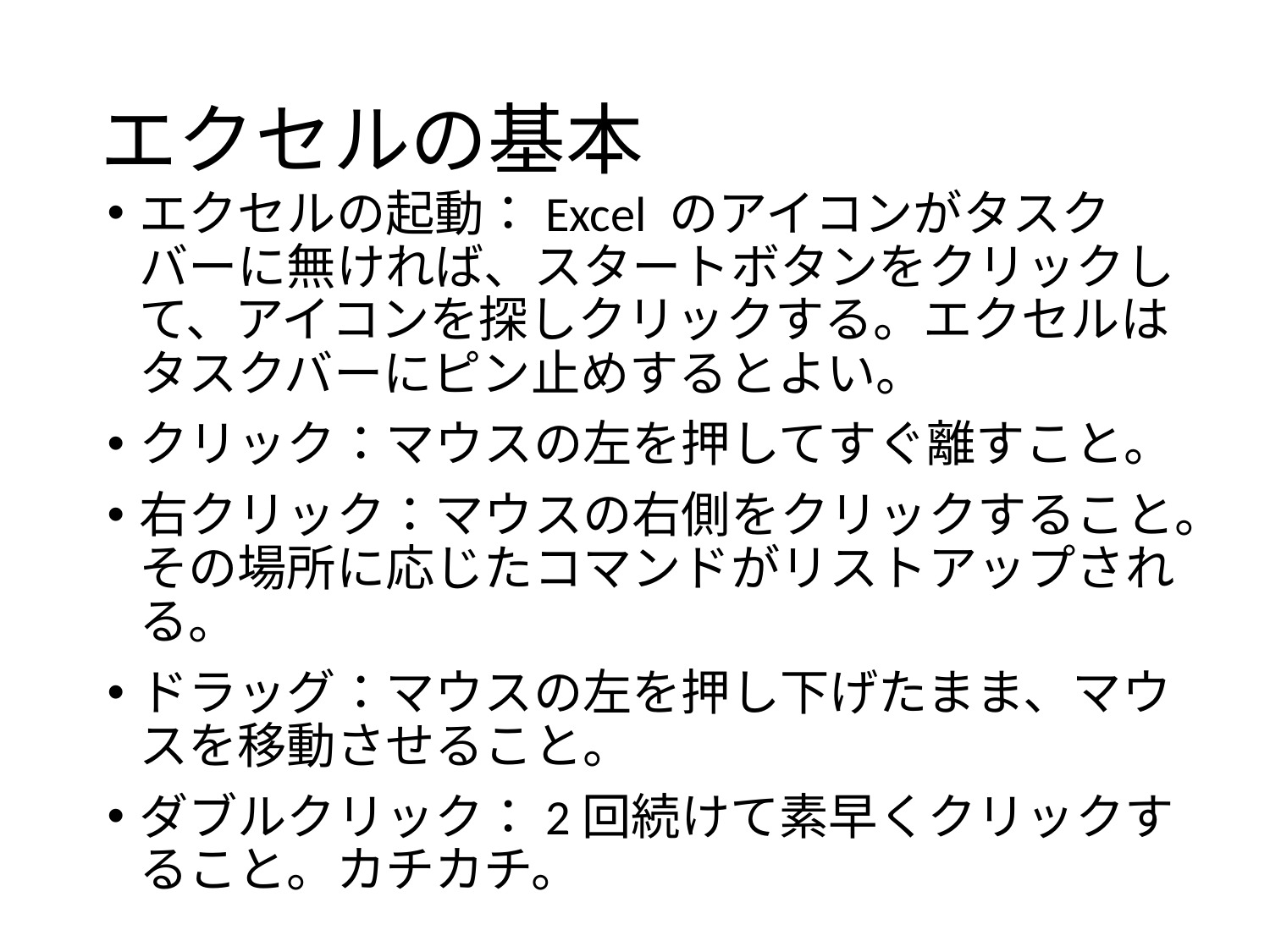

# エクセルの基本
エクセルの起動：Excel のアイコンがタスクバーに無ければ、スタートボタンをクリックして、アイコンを探しクリックする。エクセルはタスクバーにピン止めするとよい。
クリック：マウスの左を押してすぐ離すこと。
右クリック：マウスの右側をクリックすること。その場所に応じたコマンドがリストアップされる。
ドラッグ：マウスの左を押し下げたまま、マウスを移動させること。
ダブルクリック：2回続けて素早くクリックすること。カチカチ。